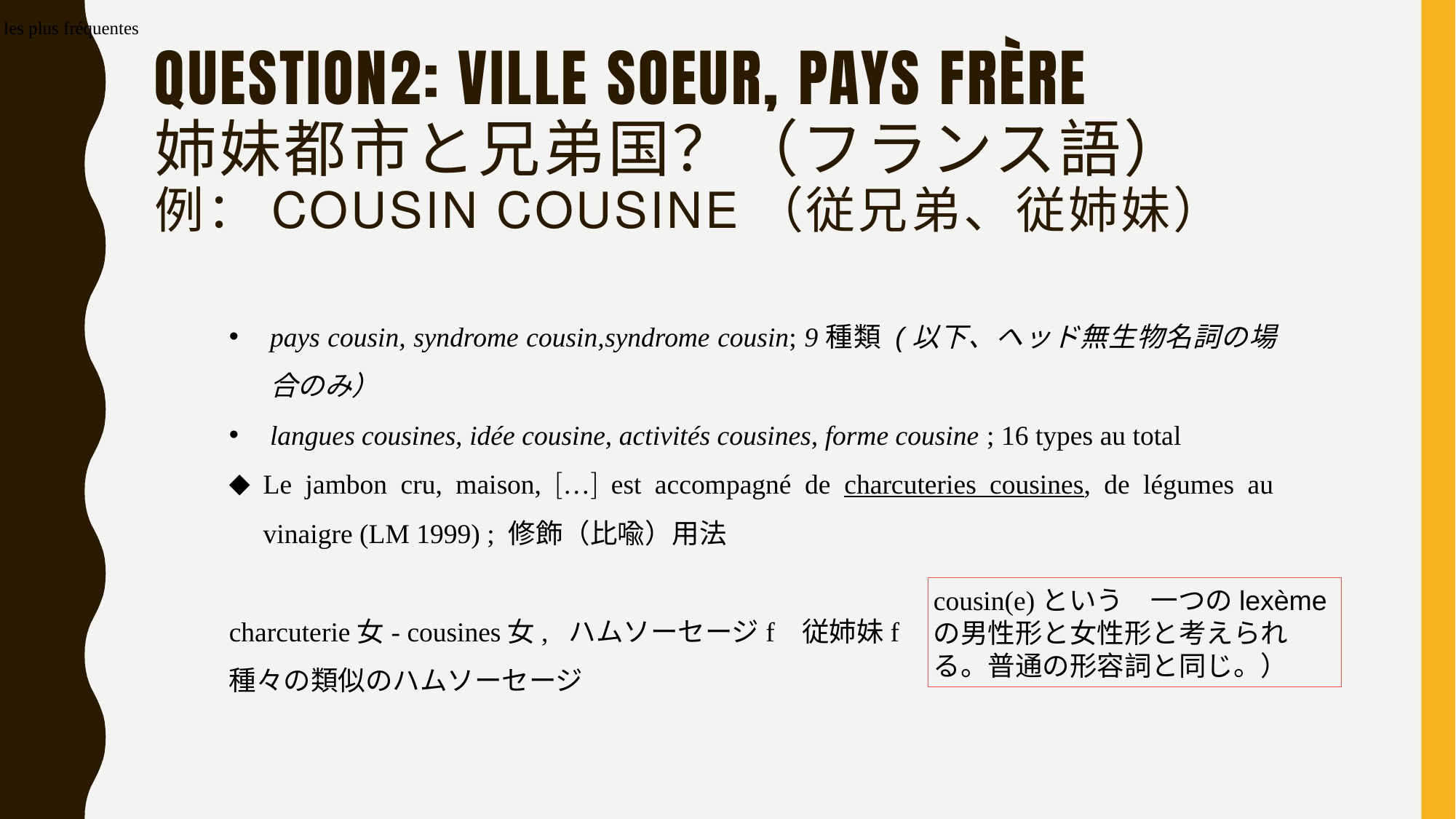

Table 3 : les 10 premières combinaisons de N + NH les plus fréquentes
# Question2: ville soeur, Pays Frère 姉妹都市と兄弟国？（フランス語） 例：cousin cousine（従兄弟、従姉妹）

pays cousin, syndrome cousin,syndrome cousin; 9種類 (以下、ヘッド無生物名詞の場合のみ）
langues cousines, idée cousine, activités cousines, forme cousine ; 16 types au total
Le jambon cru, maison, […] est accompagné de charcuteries cousines, de légumes au vinaigre (LM 1999) ; 修飾（比喩）用法

charcuterie女- cousines女,  ハムソーセージf   従姉妹f
種々の類似のハムソーセージ
cousin(e)という　一つのlexème の男性形と女性形と考えられる。普通の形容詞と同じ。）